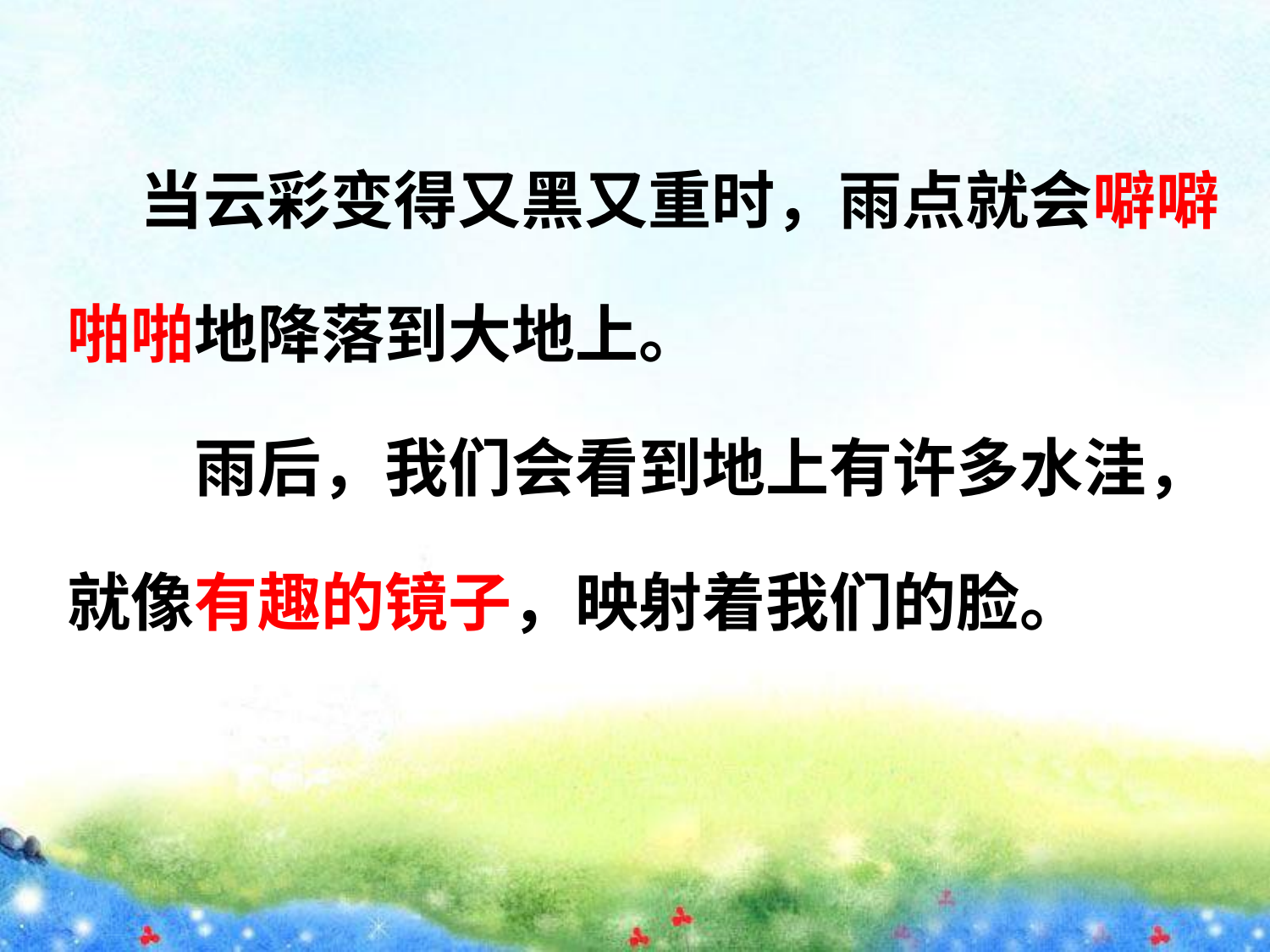

当云彩变得又黑又重时，雨点就会噼噼啪啪地降落到大地上。
	雨后，我们会看到地上有许多水洼，就像有趣的镜子，映射着我们的脸。